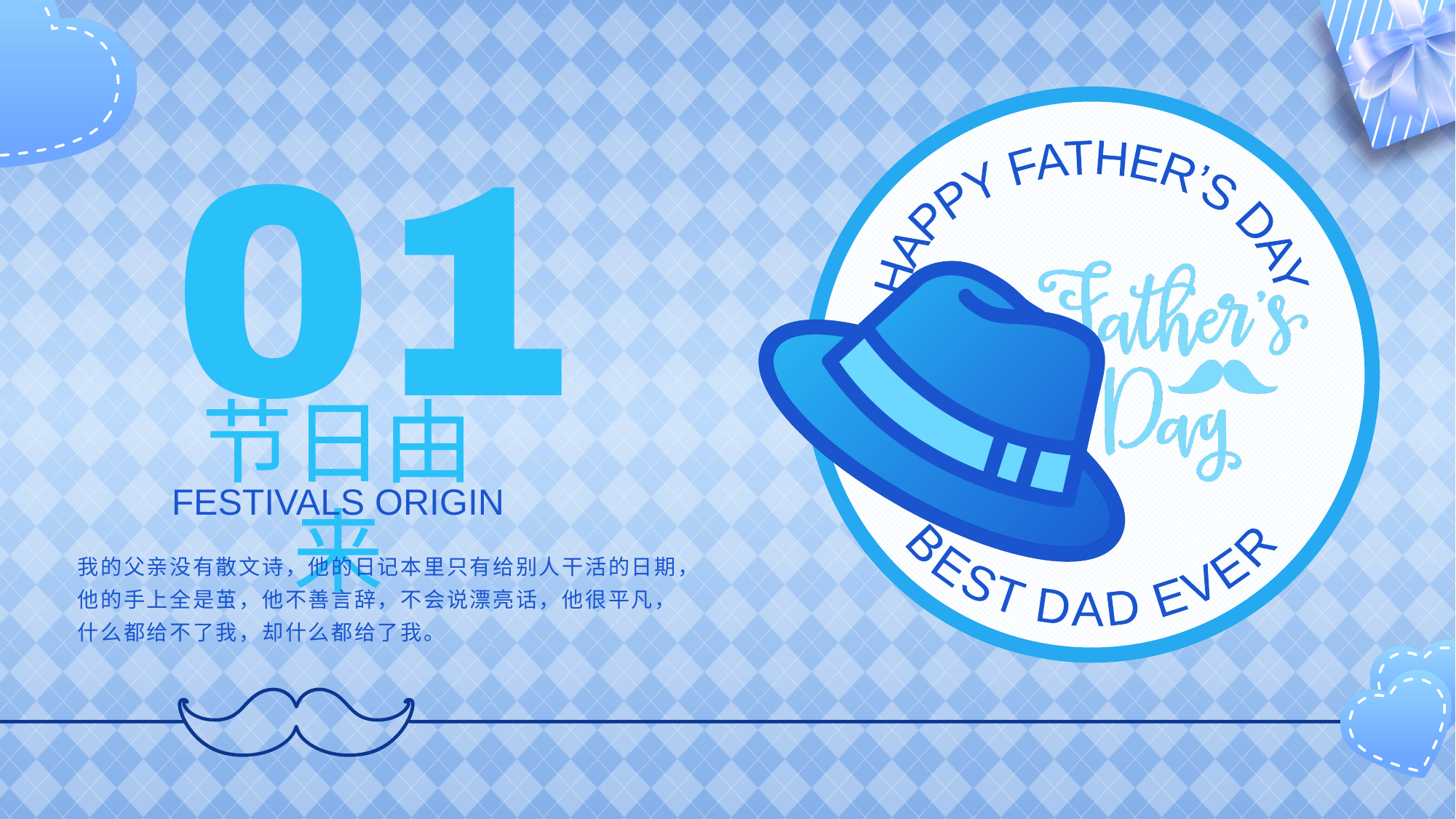

01

节日由来
FESTIVALS ORIGIN
我的父亲没有散文诗，他的日记本里只有给别人干活的日期，他的手上全是茧，他不善言辞，不会说漂亮话，他很平凡，什么都给不了我，却什么都给了我。